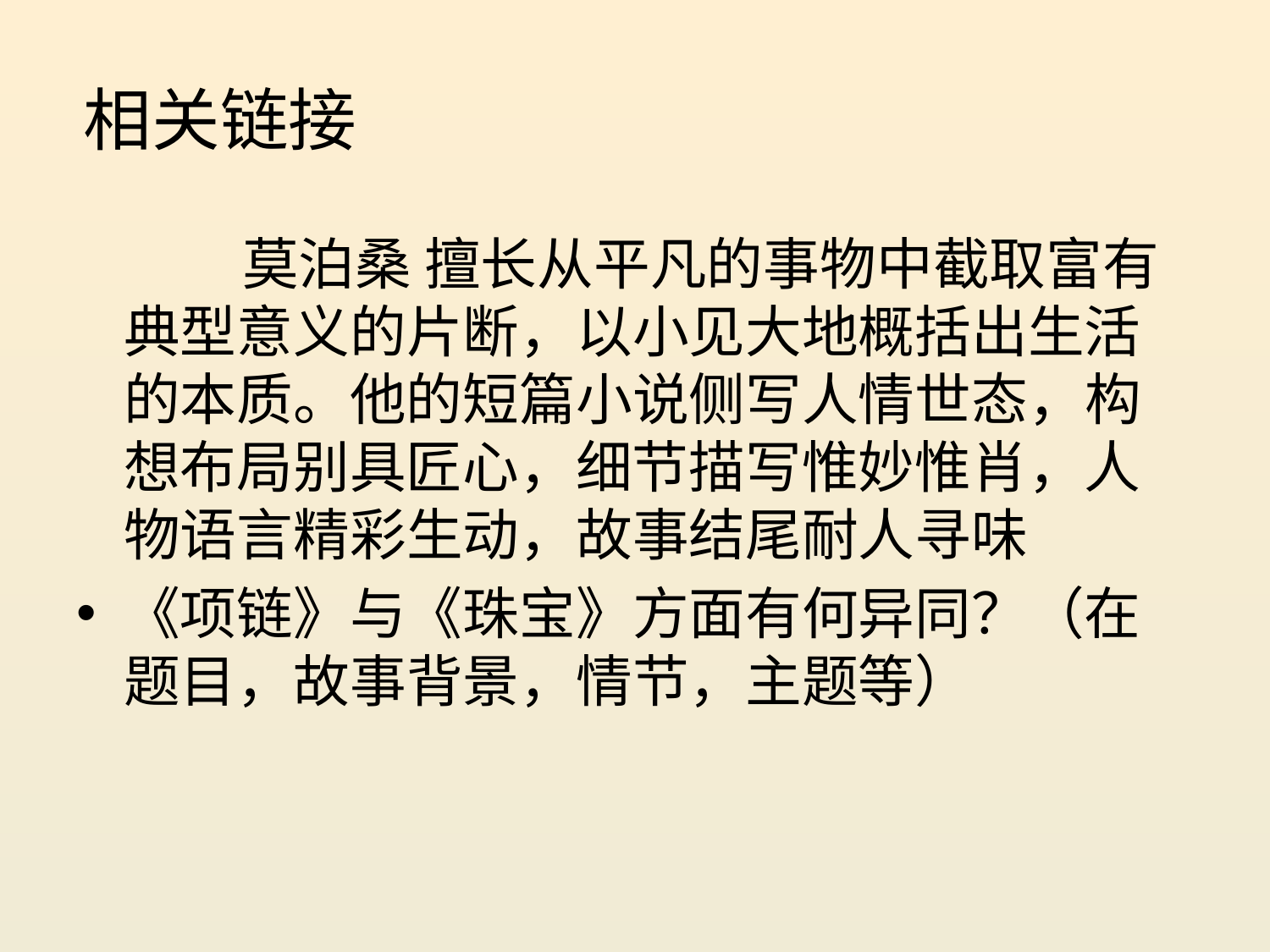

# 相关链接
            莫泊桑 擅长从平凡的事物中截取富有典型意义的片断，以小见大地概括出生活的本质。他的短篇小说侧写人情世态，构想布局别具匠心，细节描写惟妙惟肖，人物语言精彩生动，故事结尾耐人寻味
《项链》与《珠宝》方面有何异同？（在题目，故事背景，情节，主题等）